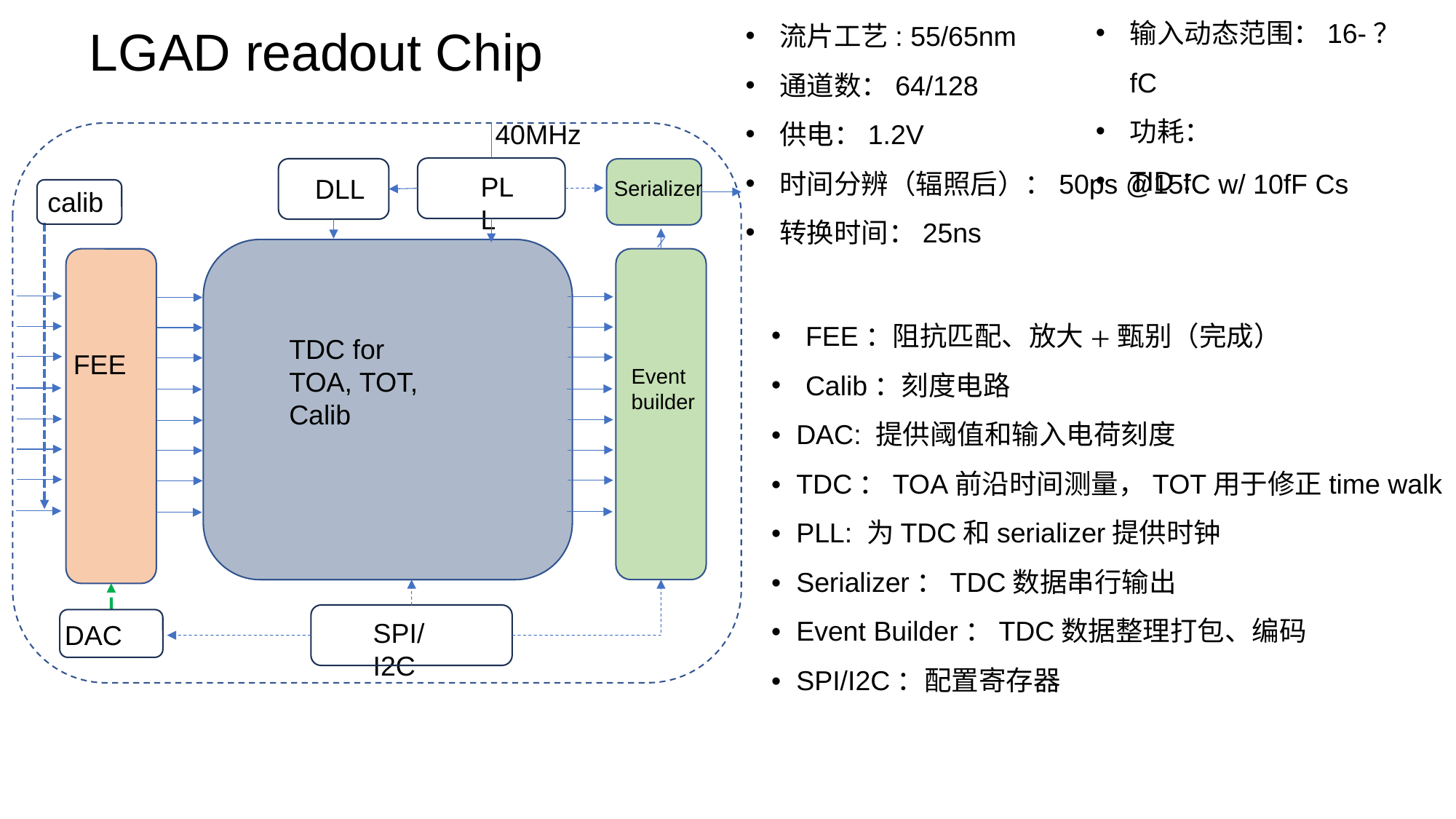

输入动态范围：16-？fC
功耗：
TID：
流片工艺: 55/65nm
通道数：64/128
供电：1.2V
时间分辨（辐照后）：50ps @15fC w/ 10fF Cs
转换时间：25ns
# LGAD readout Chip
40MHz

PLL
DLL
Serializer

calib

FEE：阻抗匹配、放大+甄别（完成）
Calib：刻度电路
•  DAC: 提供阈值和输入电荷刻度
•  TDC：TOA前沿时间测量，TOT用于修正time walk
•  PLL: 为TDC和serializer提供时钟
•  Serializer：TDC数据串行输出
•  Event Builder：TDC数据整理打包、编码
•  SPI/I2C：配置寄存器
TDC for TOA, TOT, Calib

FEE
Event builder

SPI/I2C
DAC